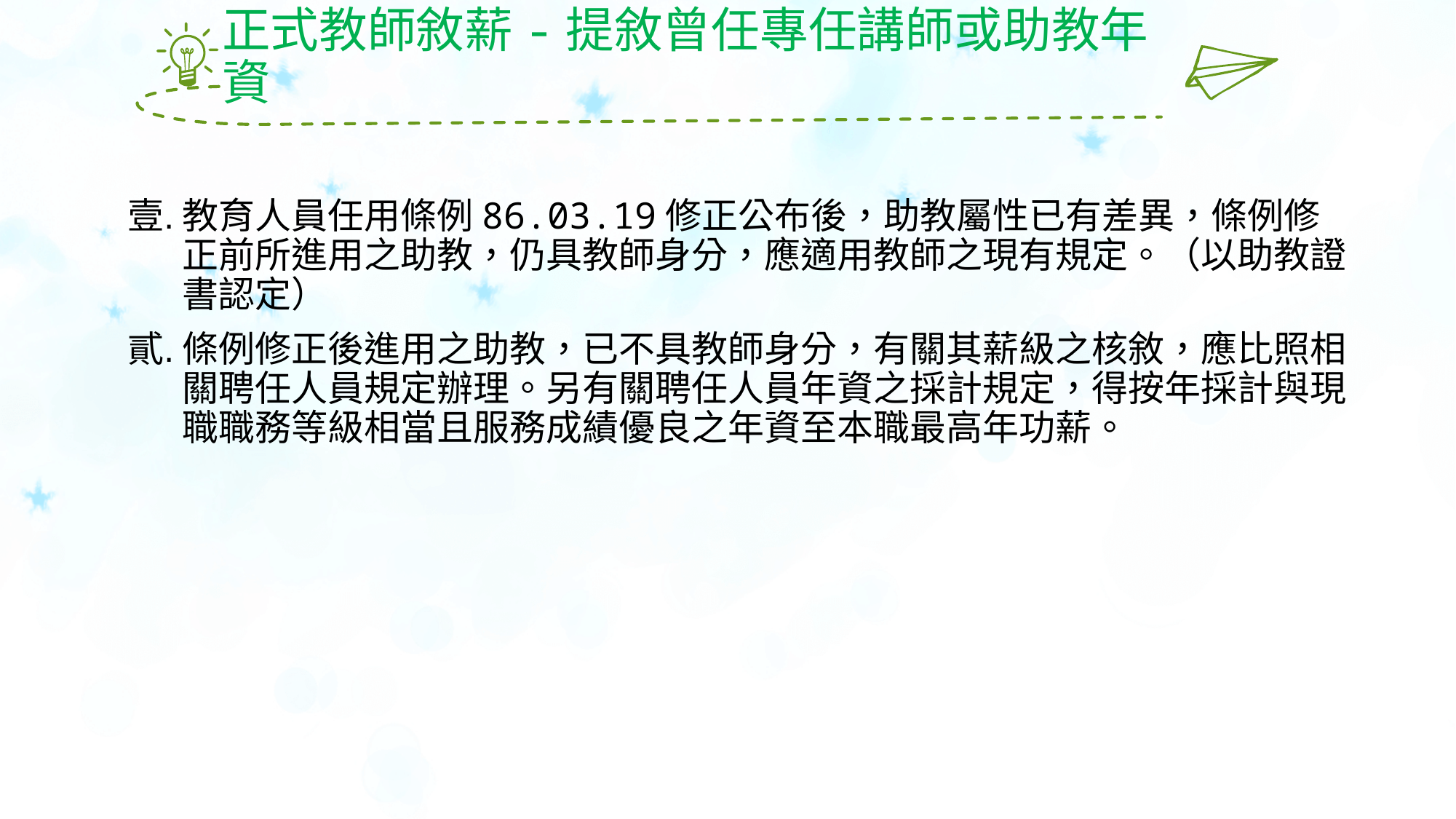

# 正式教師敘薪-提敘曾任專任講師或助教年資
教育人員任用條例86.03.19修正公布後，助教屬性已有差異，條例修正前所進用之助教，仍具教師身分，應適用教師之現有規定。（以助教證書認定）
條例修正後進用之助教，已不具教師身分，有關其薪級之核敘，應比照相關聘任人員規定辦理。另有關聘任人員年資之採計規定，得按年採計與現職職務等級相當且服務成績優良之年資至本職最高年功薪。